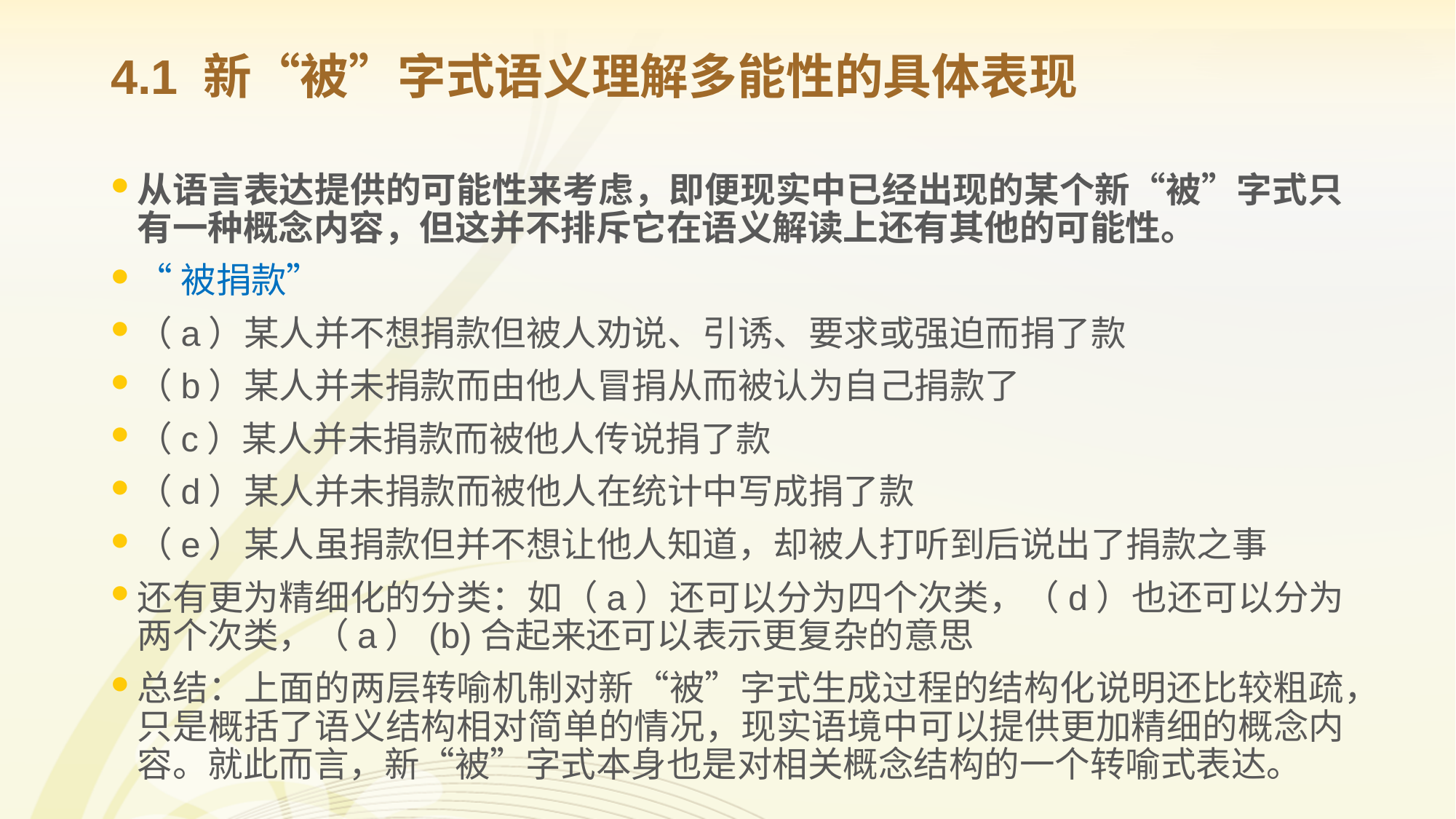

# 4.1 新“被”字式语义理解多能性的具体表现
从语言表达提供的可能性来考虑，即便现实中已经出现的某个新“被”字式只有一种概念内容，但这并不排斥它在语义解读上还有其他的可能性。
“被捐款”
（a）某人并不想捐款但被人劝说、引诱、要求或强迫而捐了款
（b）某人并未捐款而由他人冒捐从而被认为自己捐款了
（c）某人并未捐款而被他人传说捐了款
（d）某人并未捐款而被他人在统计中写成捐了款
（e）某人虽捐款但并不想让他人知道，却被人打听到后说出了捐款之事
还有更为精细化的分类：如（a）还可以分为四个次类，（d）也还可以分为两个次类，（a）(b)合起来还可以表示更复杂的意思
总结：上面的两层转喻机制对新“被”字式生成过程的结构化说明还比较粗疏，只是概括了语义结构相对简单的情况，现实语境中可以提供更加精细的概念内容。就此而言，新“被”字式本身也是对相关概念结构的一个转喻式表达。